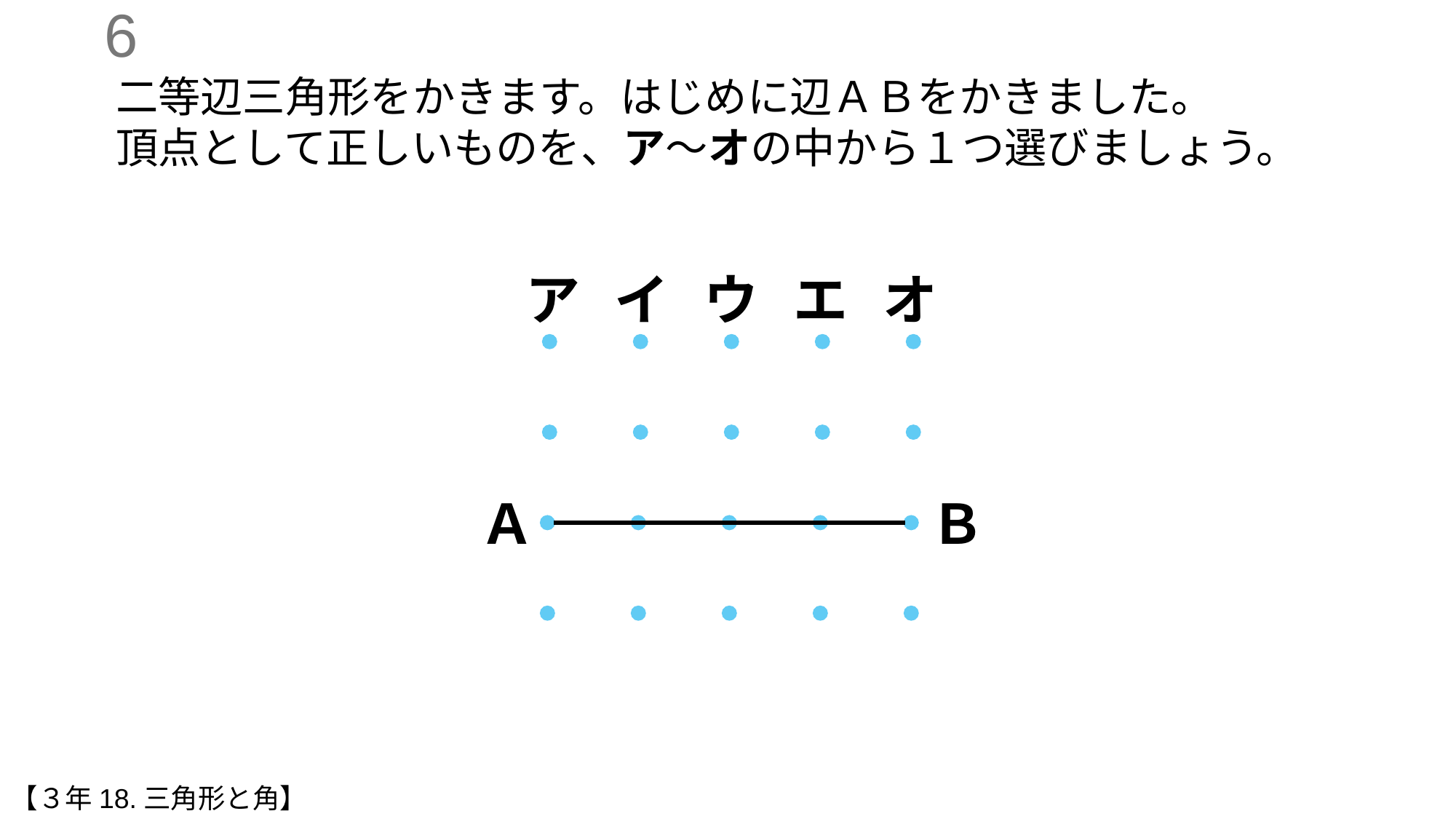

6
二等辺三角形をかきます。はじめに辺ＡＢをかきました。
頂点として正しいものを、ア～オの中から１つ選びましょう。
ア
イ
ウ
エ
オ

Ａ
Ｂ

【３年18.三角形と角】